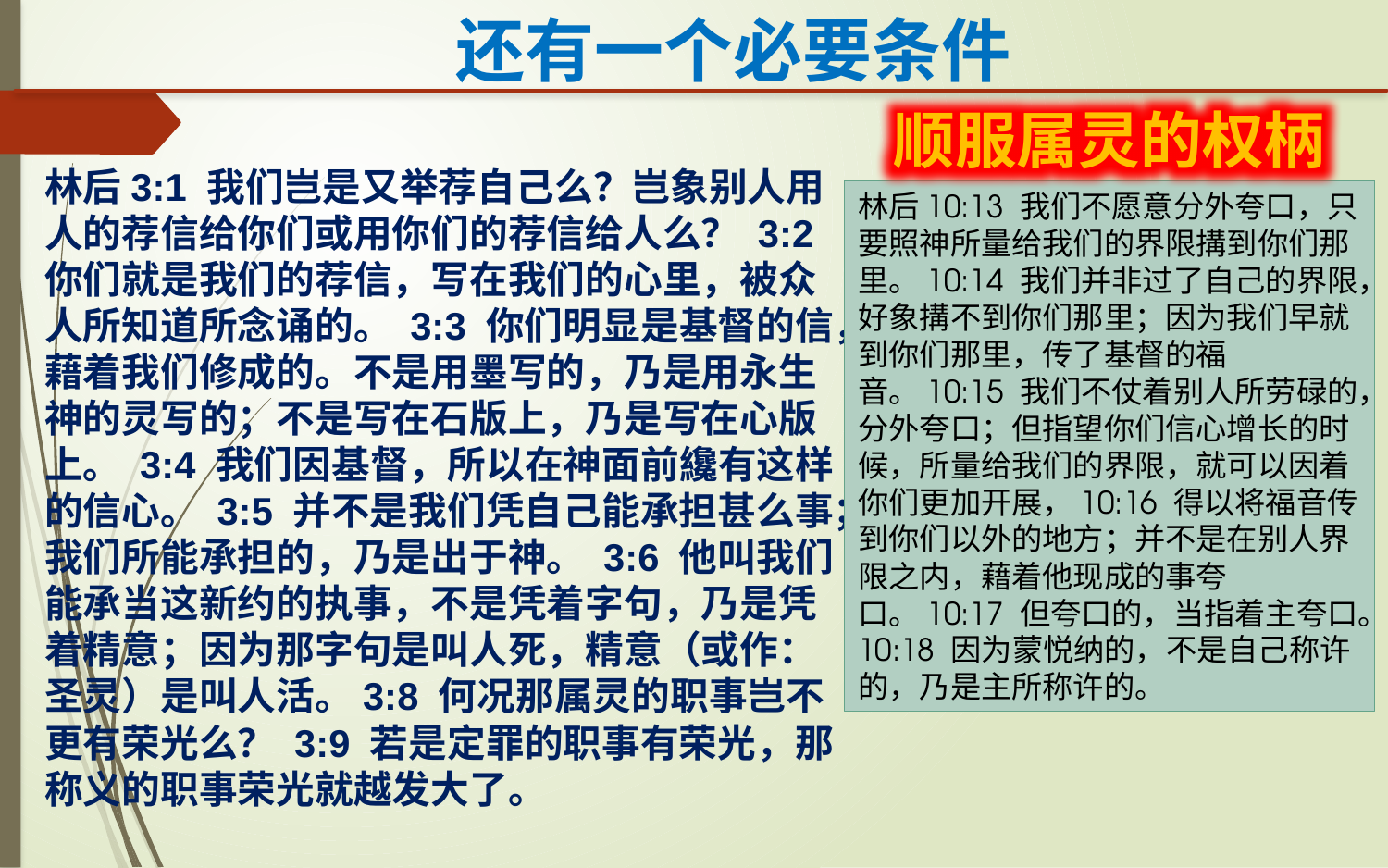

还有一个必要条件
顺服属灵的权柄
林后3:1 我们岂是又举荐自己么？岂象别人用人的荐信给你们或用你们的荐信给人么？ 3:2 你们就是我们的荐信，写在我们的心里，被众人所知道所念诵的。 3:3 你们明显是基督的信，藉着我们修成的。不是用墨写的，乃是用永生神的灵写的；不是写在石版上，乃是写在心版上。 3:4 我们因基督，所以在神面前纔有这样的信心。 3:5 并不是我们凭自己能承担甚么事；我们所能承担的，乃是出于神。 3:6 他叫我们能承当这新约的执事，不是凭着字句，乃是凭着精意；因为那字句是叫人死，精意（或作：圣灵）是叫人活。3:8 何况那属灵的职事岂不更有荣光么？ 3:9 若是定罪的职事有荣光，那称义的职事荣光就越发大了。
林后10:13 我们不愿意分外夸口，只要照神所量给我们的界限搆到你们那里。10:14 我们并非过了自己的界限，好象搆不到你们那里；因为我们早就到你们那里，传了基督的福音。10:15 我们不仗着别人所劳碌的，分外夸口；但指望你们信心增长的时候，所量给我们的界限，就可以因着你们更加开展，10:16 得以将福音传到你们以外的地方；并不是在别人界限之内，藉着他现成的事夸口。10:17 但夸口的，当指着主夸口。10:18 因为蒙悦纳的，不是自己称许的，乃是主所称许的。